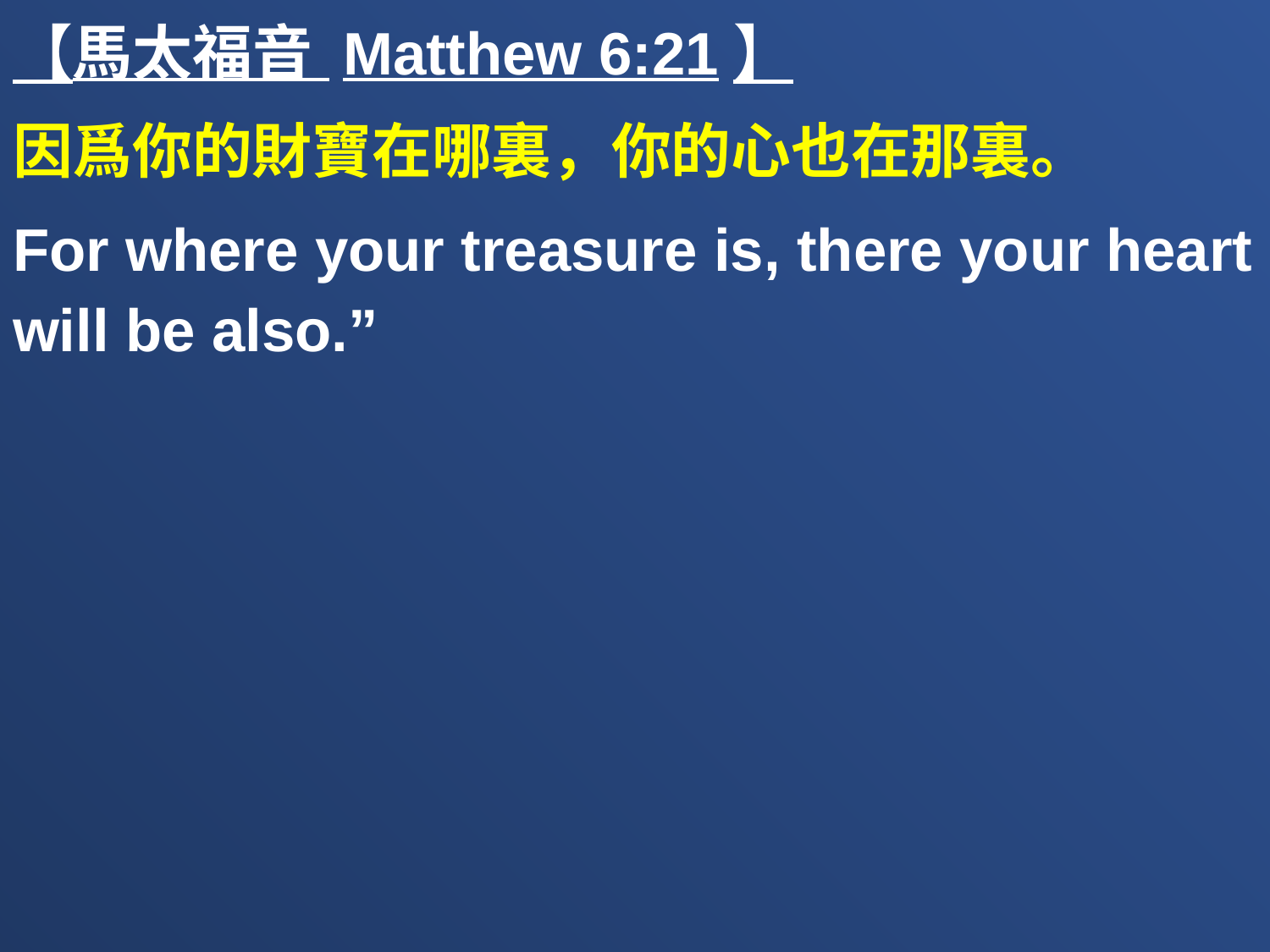

【馬太福音 Matthew 6:21】
因爲你的財寶在哪裏，你的心也在那裏。
For where your treasure is, there your heart will be also.”